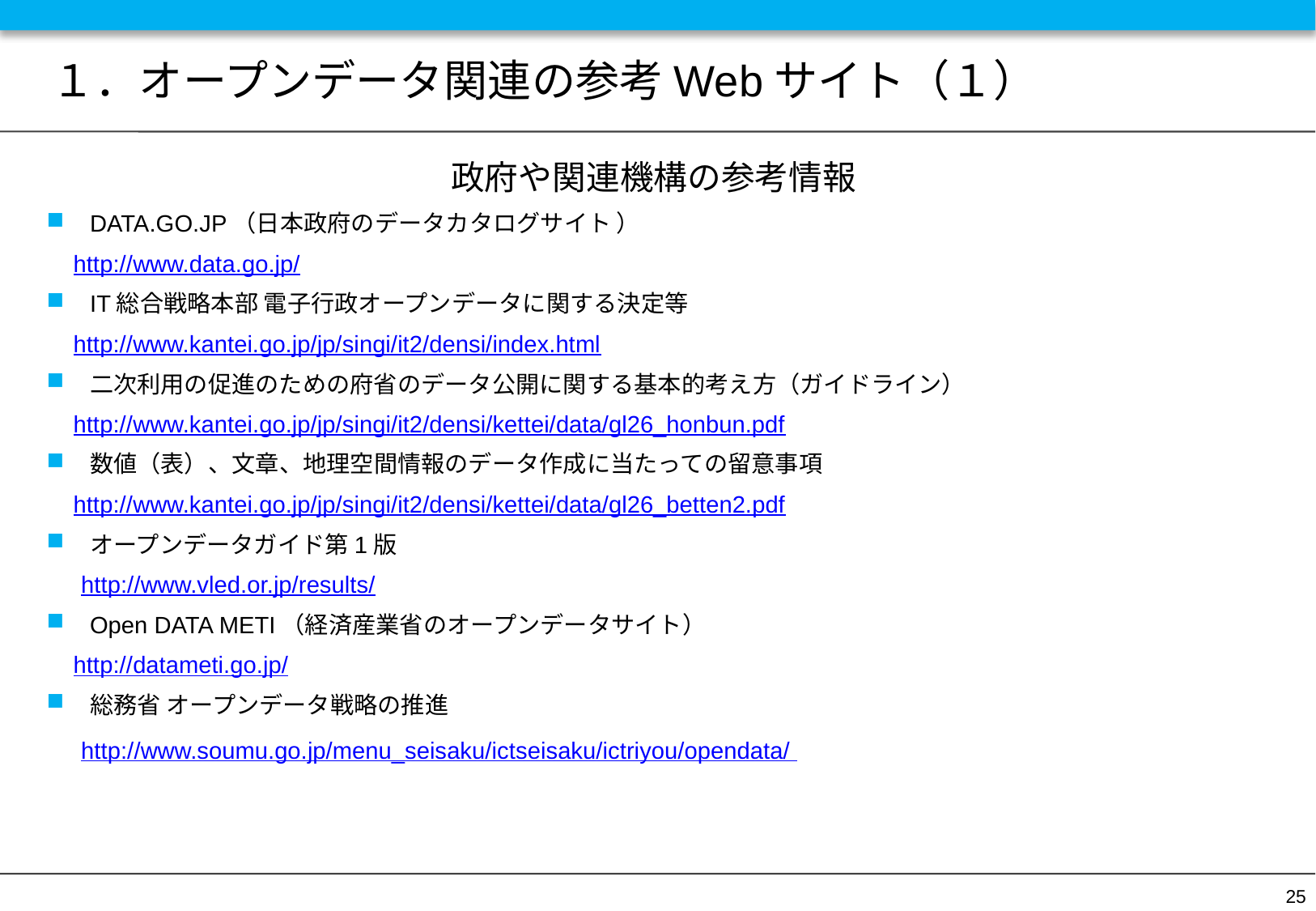

# １．オープンデータ関連の参考Webサイト（１）
政府や関連機構の参考情報
DATA.GO.JP（日本政府のデータカタログサイト ）
    http://www.data.go.jp/
IT総合戦略本部 電子行政オープンデータに関する決定等
    http://www.kantei.go.jp/jp/singi/it2/densi/index.html
二次利用の促進のための府省のデータ公開に関する基本的考え方（ガイドライン）
    http://www.kantei.go.jp/jp/singi/it2/densi/kettei/data/gl26_honbun.pdf
数値（表）、文章、地理空間情報のデータ作成に当たっての留意事項
    http://www.kantei.go.jp/jp/singi/it2/densi/kettei/data/gl26_betten2.pdf
オープンデータガイド第1版
　 http://www.vled.or.jp/results/
Open DATA METI（経済産業省のオープンデータサイト）
    http://datameti.go.jp/
総務省 オープンデータ戦略の推進
　 http://www.soumu.go.jp/menu_seisaku/ictseisaku/ictriyou/opendata/
25